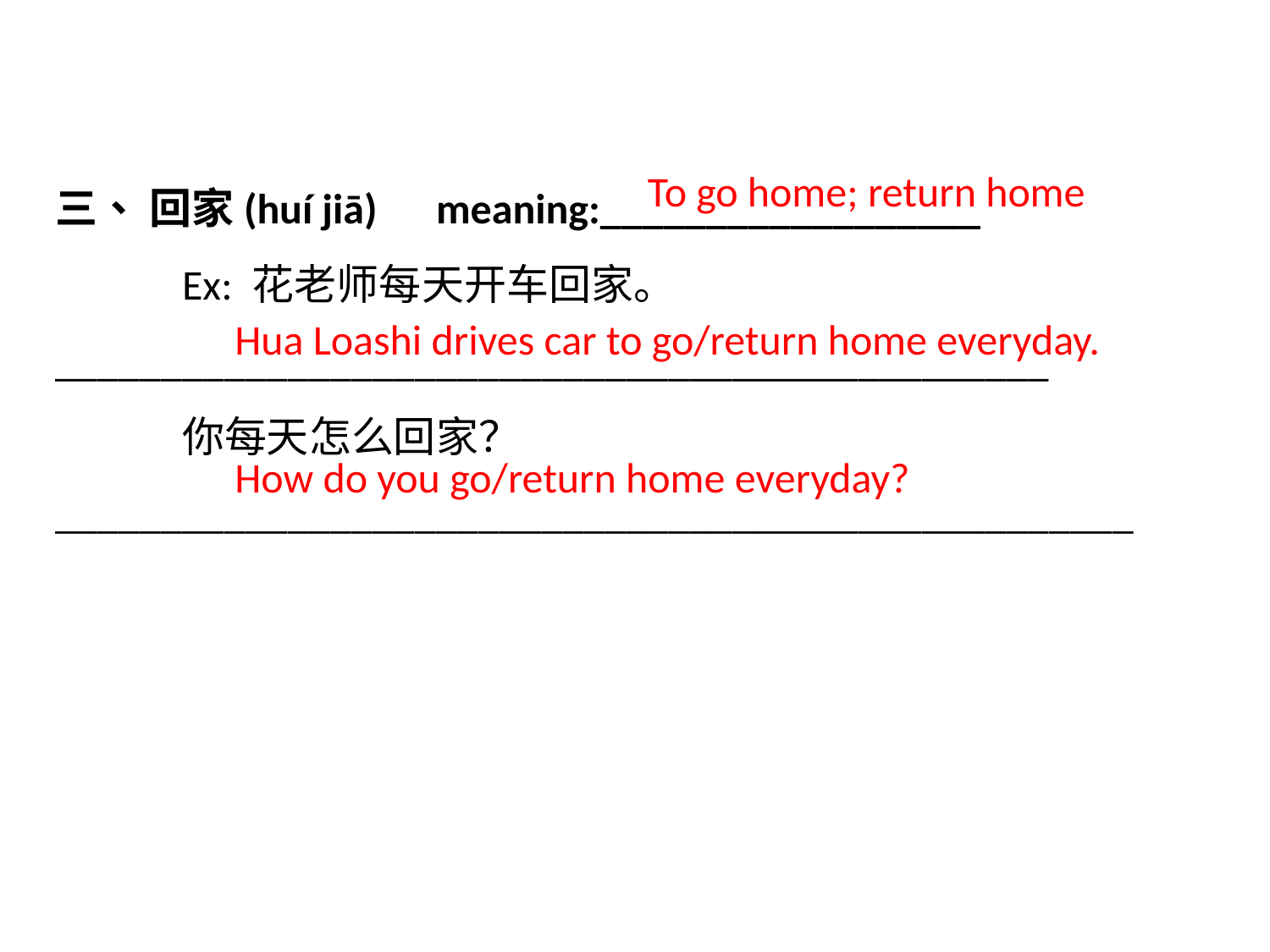

三、 回家(huí jiā)	meaning:__________________
	Ex: 花老师每天开车回家。	_______________________________________________
      	你每天怎么回家？	___________________________________________________
To go home; return home
Hua Loashi drives car to go/return home everyday.
How do you go/return home everyday?